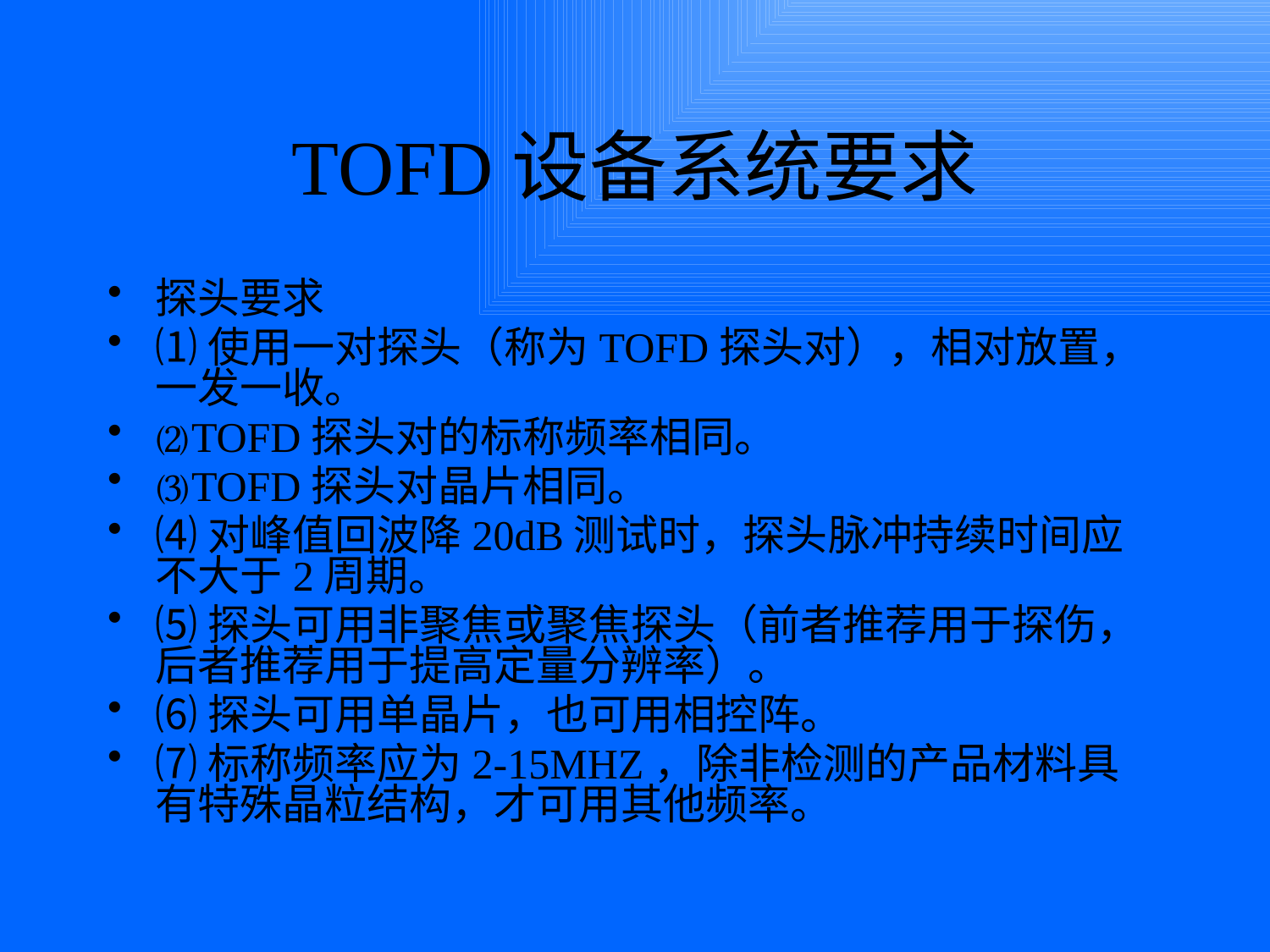

# TOFD设备系统要求
探头要求
⑴使用一对探头（称为TOFD探头对），相对放置，一发一收。
⑵TOFD探头对的标称频率相同。
⑶TOFD探头对晶片相同。
⑷对峰值回波降20dB测试时，探头脉冲持续时间应不大于2周期。
⑸探头可用非聚焦或聚焦探头（前者推荐用于探伤，后者推荐用于提高定量分辨率）。
⑹探头可用单晶片，也可用相控阵。
⑺标称频率应为2-15MHZ，除非检测的产品材料具有特殊晶粒结构，才可用其他频率。